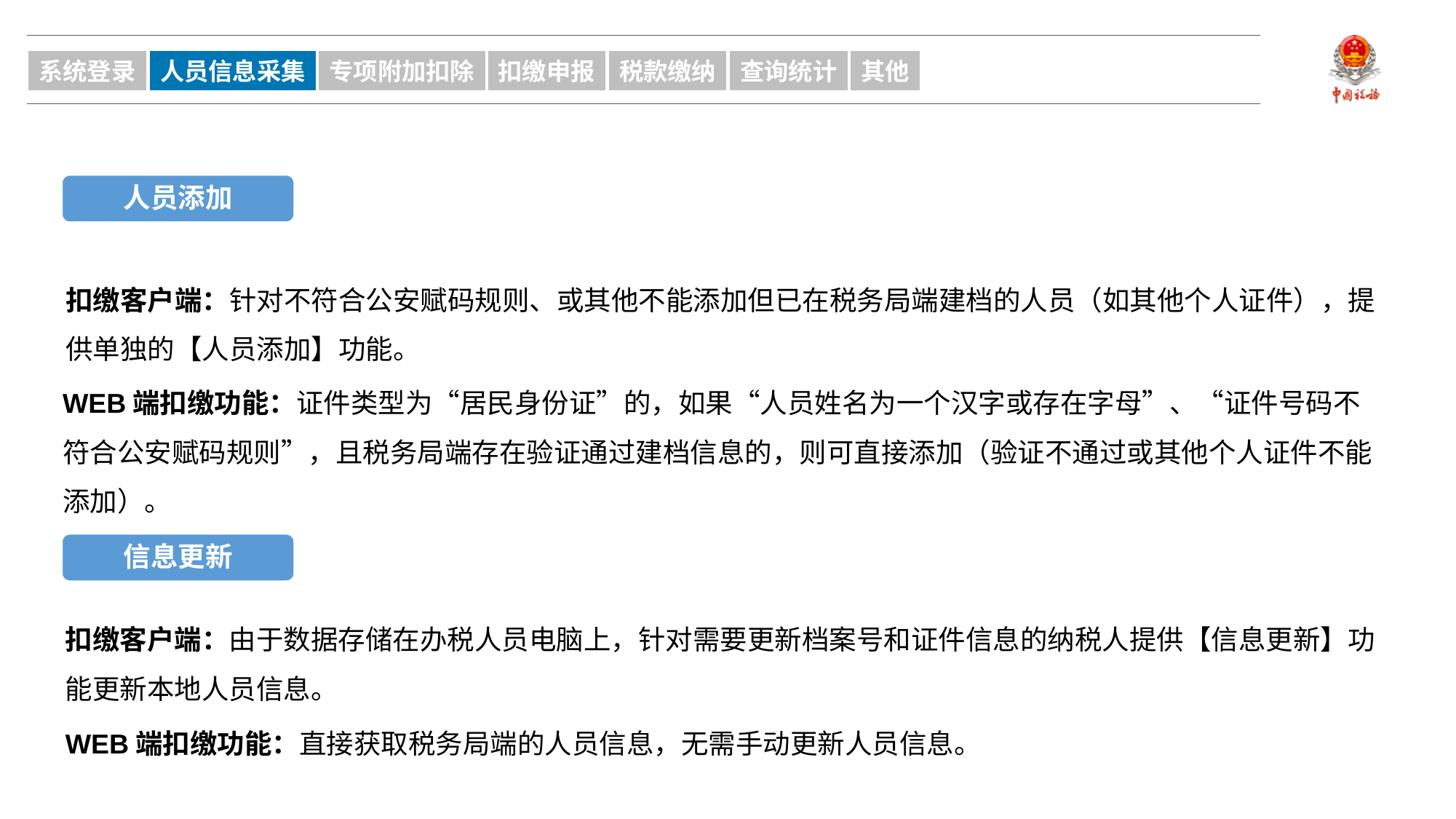

系统登录
人员信息采集
专项附加扣除
扣缴申报
税款缴纳
查询统计
其他

人员添加
扣缴客户端：针对不符合公安赋码规则、或其他不能添加但已在税务局端建档的人员（如其他个人证件），提供单独的【人员添加】功能。
WEB端扣缴功能：证件类型为“居民身份证”的，如果“人员姓名为一个汉字或存在字母”、“证件号码不符合公安赋码规则”，且税务局端存在验证通过建档信息的，则可直接添加（验证不通过或其他个人证件不能添加）。

信息更新
扣缴客户端：由于数据存储在办税人员电脑上，针对需要更新档案号和证件信息的纳税人提供【信息更新】功能更新本地人员信息。
WEB端扣缴功能：直接获取税务局端的人员信息，无需手动更新人员信息。